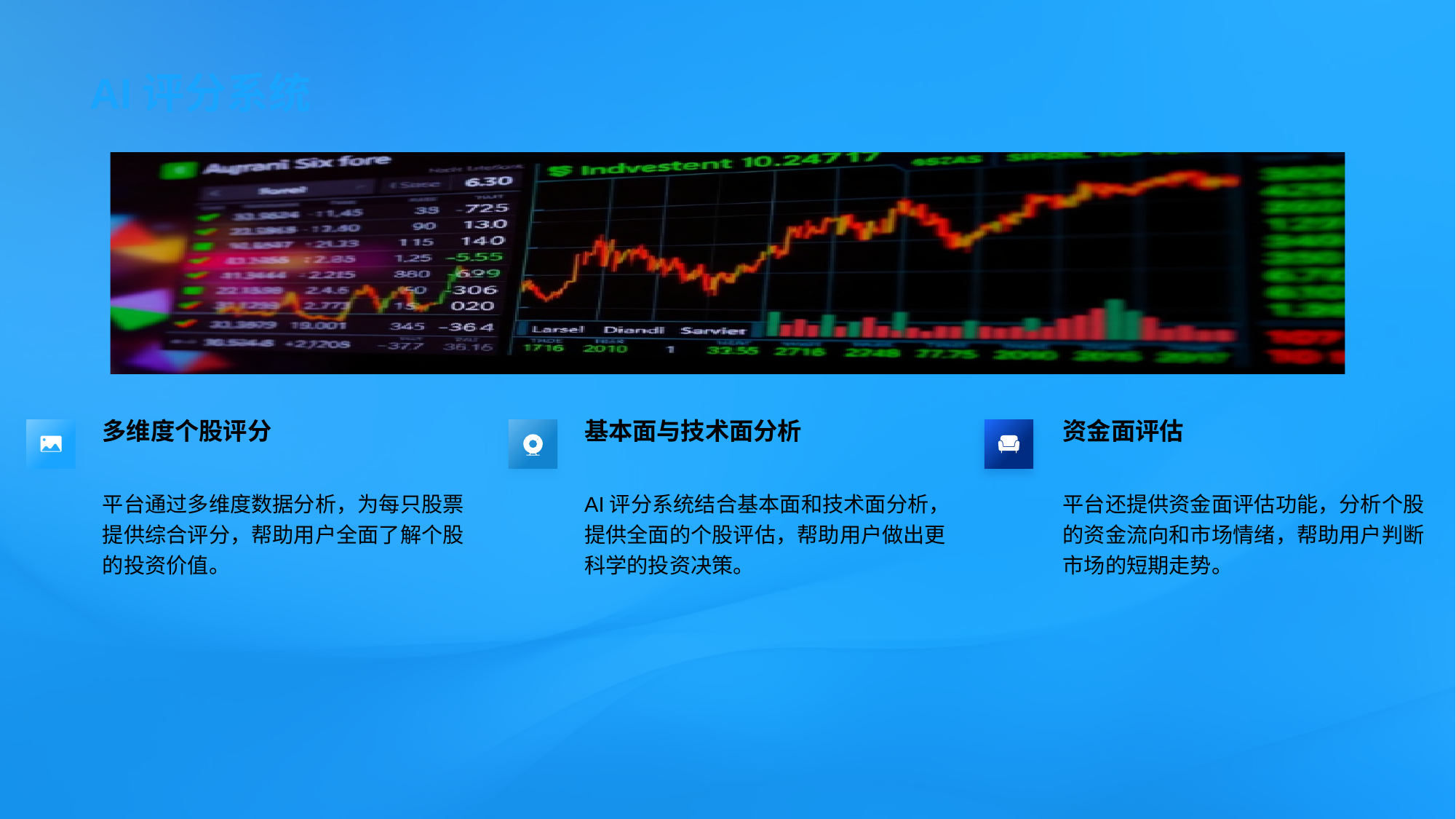

# AI评分系统

多维度个股评分
基本面与技术面分析
资金面评估

平台通过多维度数据分析，为每只股票提供综合评分，帮助用户全面了解个股的投资价值。
AI评分系统结合基本面和技术面分析，提供全面的个股评估，帮助用户做出更科学的投资决策。
平台还提供资金面评估功能，分析个股的资金流向和市场情绪，帮助用户判断市场的短期走势。